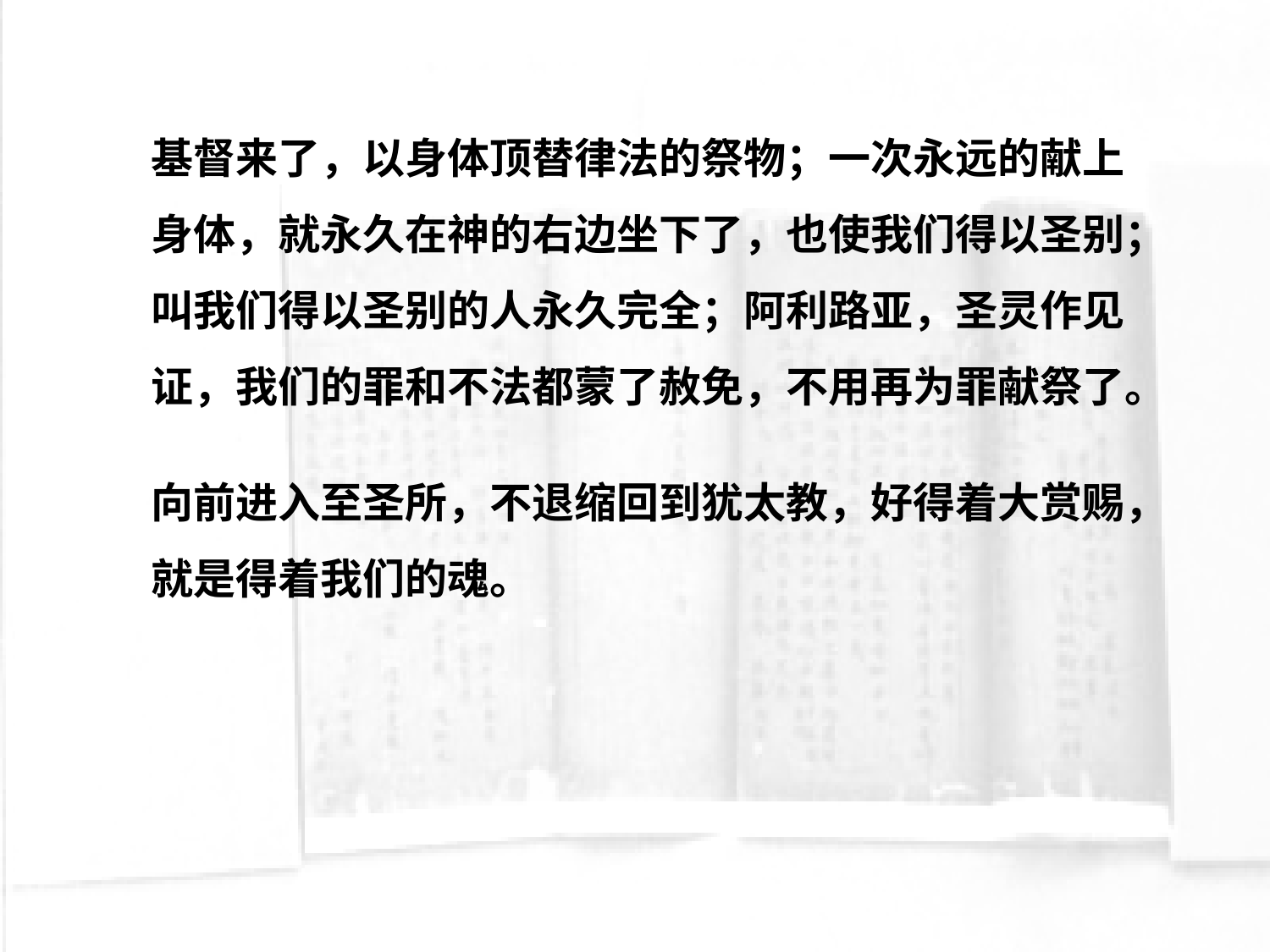

基督来了，以身体顶替律法的祭物；一次永远的献上身体，就永久在神的右边坐下了，也使我们得以圣别；叫我们得以圣别的人永久完全；阿利路亚，圣灵作见证，我们的罪和不法都蒙了赦免，不用再为罪献祭了。
向前进入至圣所，不退缩回到犹太教，好得着大赏赐，就是得着我们的魂。